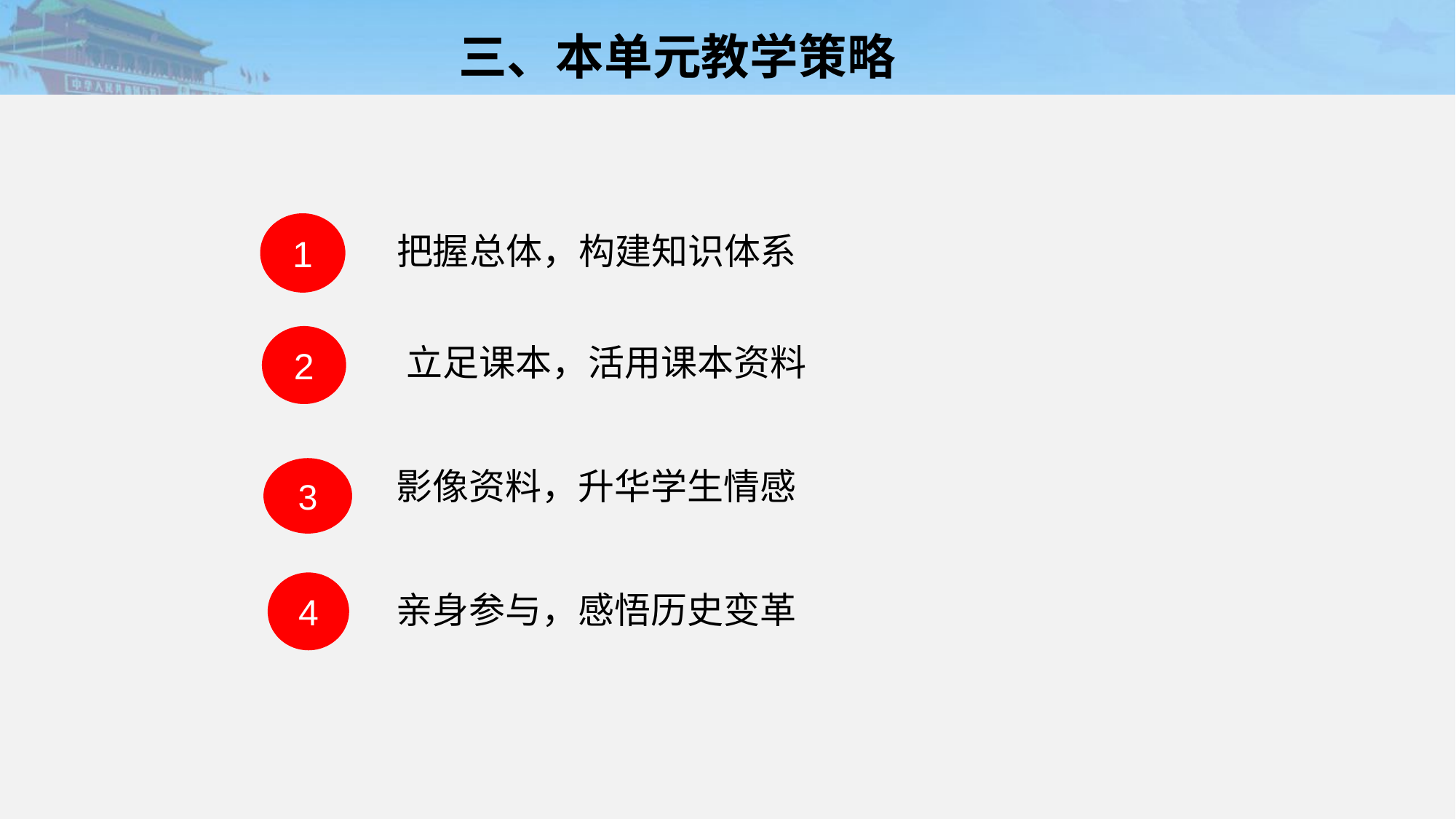

三、本单元教学策略
把握总体，构建知识体系
1
立足课本，活用课本资料
2
3
影像资料，升华学生情感
4
亲身参与，感悟历史变革